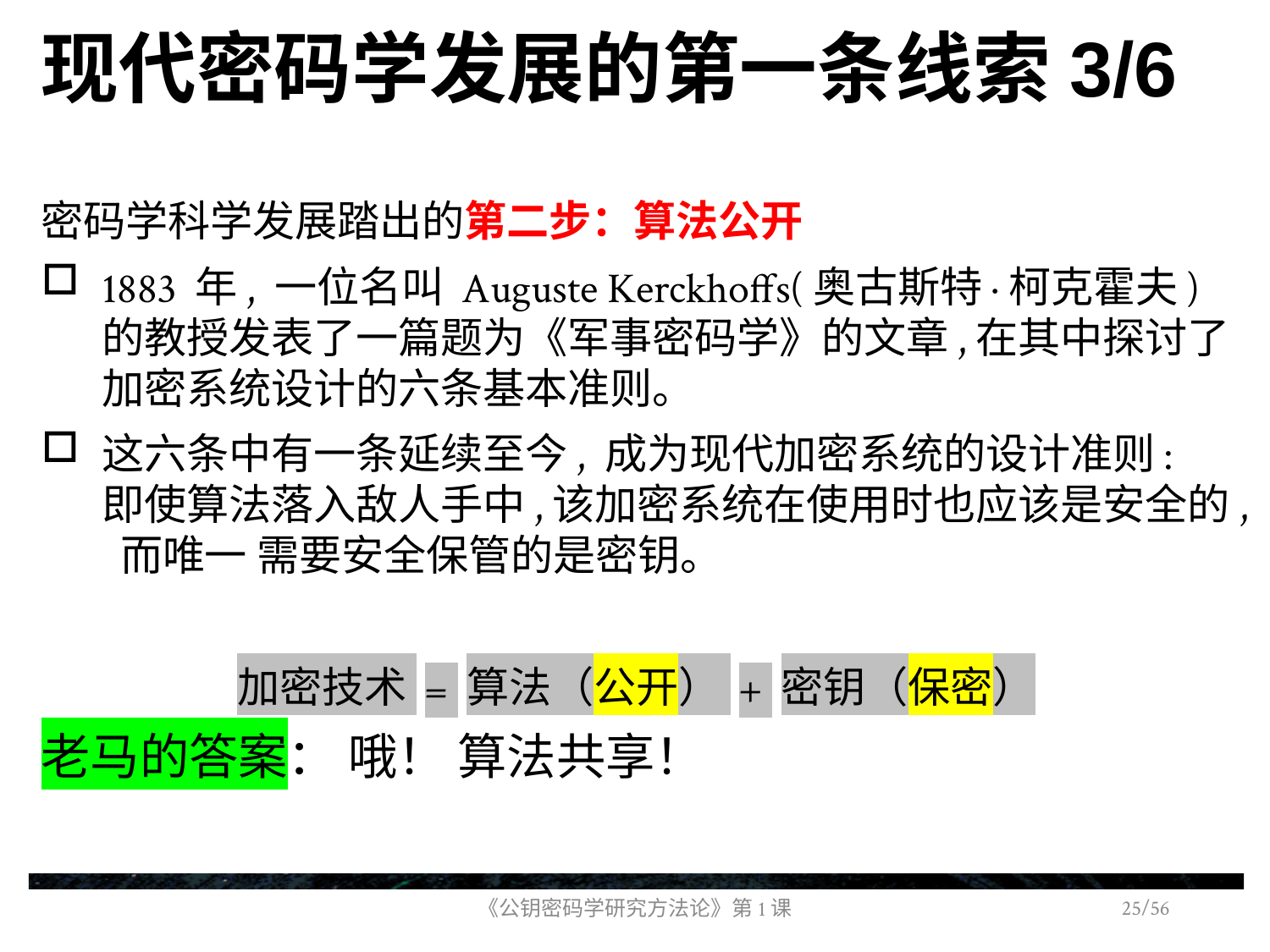

# 现代密码学发展的第一条线索3/6
密码学科学发展踏出的第二步：算法公开
1883 年, 一位名叫 Auguste Kerckhoffs(奥古斯特·柯克霍夫)的教授发表了一篇题为《军事密码学》的文章,在其中探讨了加密系统设计的六条基本准则。
这六条中有一条延续至今, 成为现代加密系统的设计准则: 即使算法落入敌人手中,该加密系统在使用时也应该是安全的, 而唯一 需要安全保管的是密钥。

加密技术 = 算法（公开） + 密钥（保密）

老马的答案： 哦！ 算法共享！
《公钥密码学研究方法论》第1课
25/56